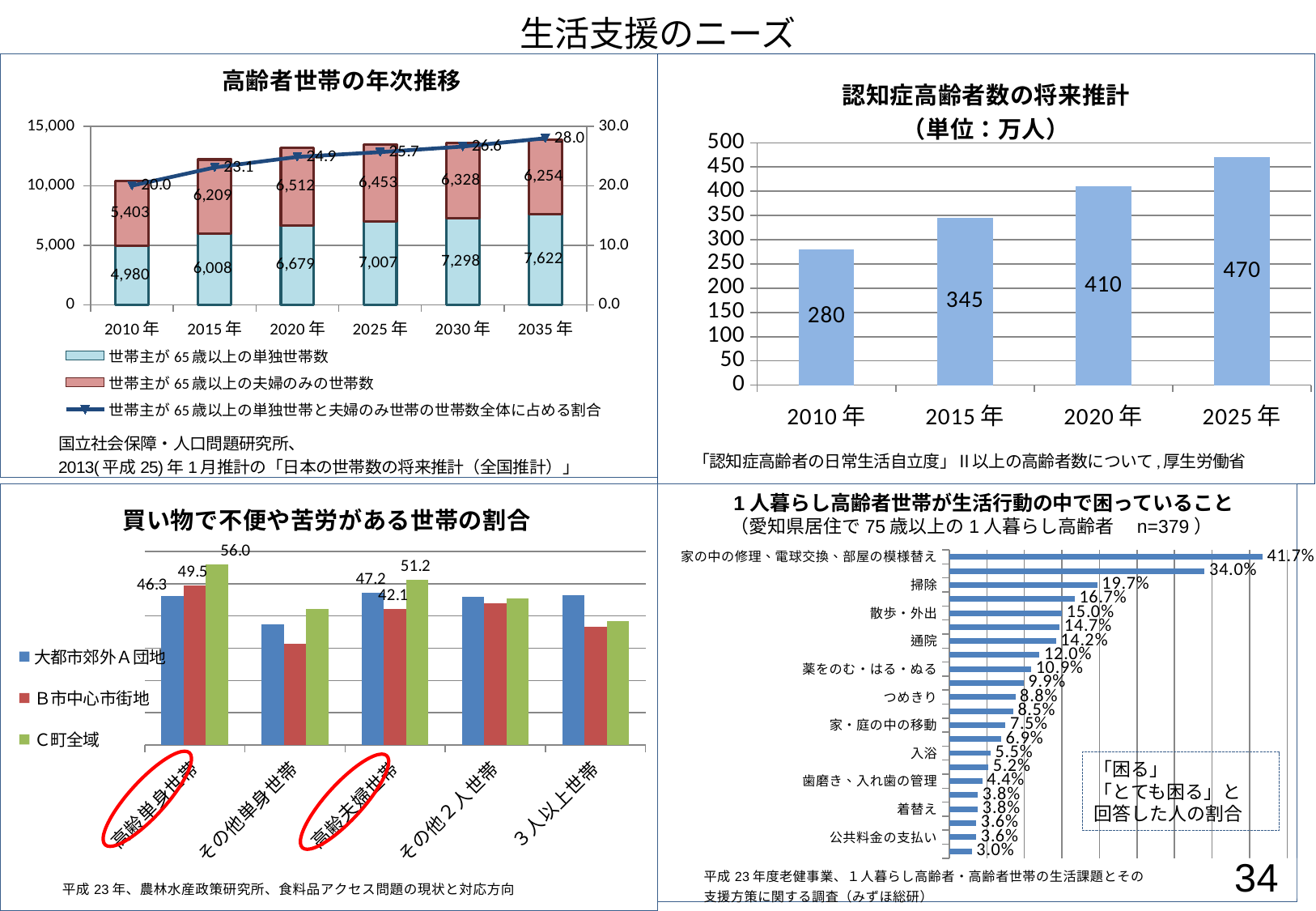

生活支援のニーズ

### Chart

| Category |  |  |  |
|---|---|---|---|
| 2010年 | 4979.781 | 5402.51 | 20.026676281978823 |
| 2015年 | 6008.31 | 6209.151000000004 | 23.093754952390515 |
| 2020年 | 6678.761 | 6511.719 | 24.86275514049863 |
| 2025年 | 7006.663000000001 | 6453.322000000108 | 25.66783891525286 |
| 2030年 | 7297.999000000001 | 6327.991 | 26.597400421346393 |
| 2035年 | 7622.173000000002 | 6254.145 | 28.001697659869663 |

[unsupported chart]

### Chart

| Category | 大都市郊外Ａ団地 | Ｂ市中心市街地 | Ｃ町全域 |
|---|---|---|---|
| 高齢単身世帯 | 46.3 | 49.5 | 56.0 |
| その他単身世帯 | 37.5 | 31.4 | 42.2 |
| 高齢夫婦世帯 | 47.2 | 42.1 | 51.2 |
| その他２人世帯 | 45.9 | 43.9 | 45.5 |
| ３人以上世帯 | 46.5 | 36.6 | 38.4 |

### Chart

| Category | 1人暮らし・高齢者世帯が生活行動の中で困っていること |
|---|---|
| 家の中の修理、電球交換、部屋の模様替え | 0.417 |
| 自治会活動 | 0.34 |
| 掃除 | 0.197 |
| 買い物 | 0.167 |
| 散歩・外出 | 0.15 |
| 食事の準備・調理・後始末 | 0.147 |
| 通院 | 0.142 |
| ごみだし | 0.12 |
| 薬をのむ・はる・ぬる | 0.109 |
| 洗濯 | 0.099 |
| つめきり | 0.088 |
| 預貯金の出し入れ | 0.085 |
| 家・庭の中の移動 | 0.075 |
| 体の向きをかえる・寝起き動作 | 0.069 |
| 入浴 | 0.055 |
| 洗髪 | 0.052 |
| 歯磨き、入れ歯の管理 | 0.044 |
| 排泄 | 0.038 |
| 着替え | 0.038 |
| 食事を食べる | 0.036 |
| 公共料金の支払い | 0.036 |
| 洗顔 | 0.03 |
　1人暮らし高齢者世帯が生活行動の中で困っていること
（愛知県居住で75歳以上の1人暮らし高齢者　n=379）
「困る」
「とても困る」と
回答した人の割合